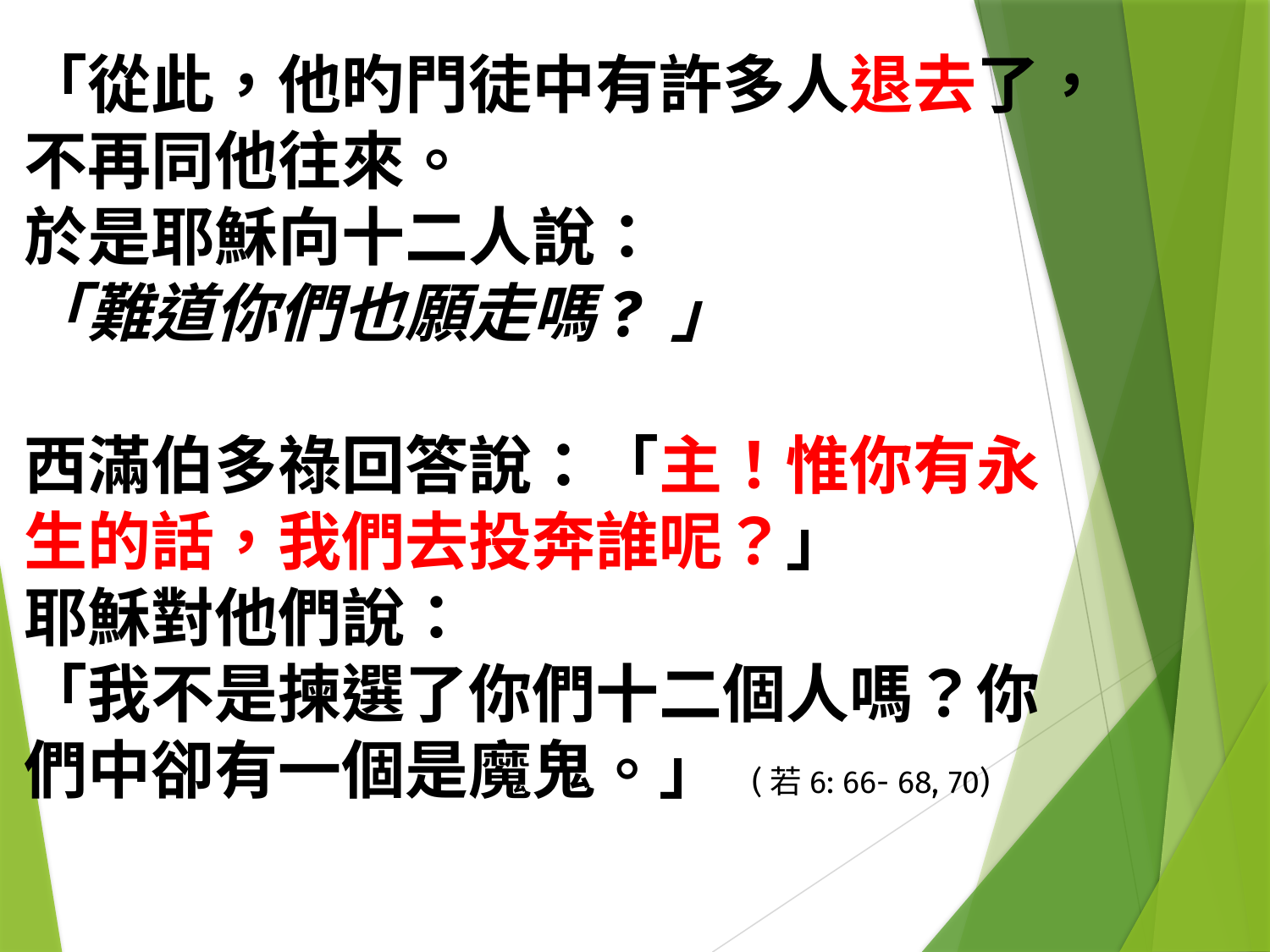

「從此，他旳門徒中有許多人退去了，不再同他往來。
於是耶穌向十二人說：
「難道你們也願走嗎? 」

西滿伯多祿回答說：「主！惟你有永生的話，我們去投奔誰呢？」
耶穌對他們說：
「我不是揀選了你們十二個人嗎？你們中卻有一個是魔鬼。」 (若6: 66- 68, 70)